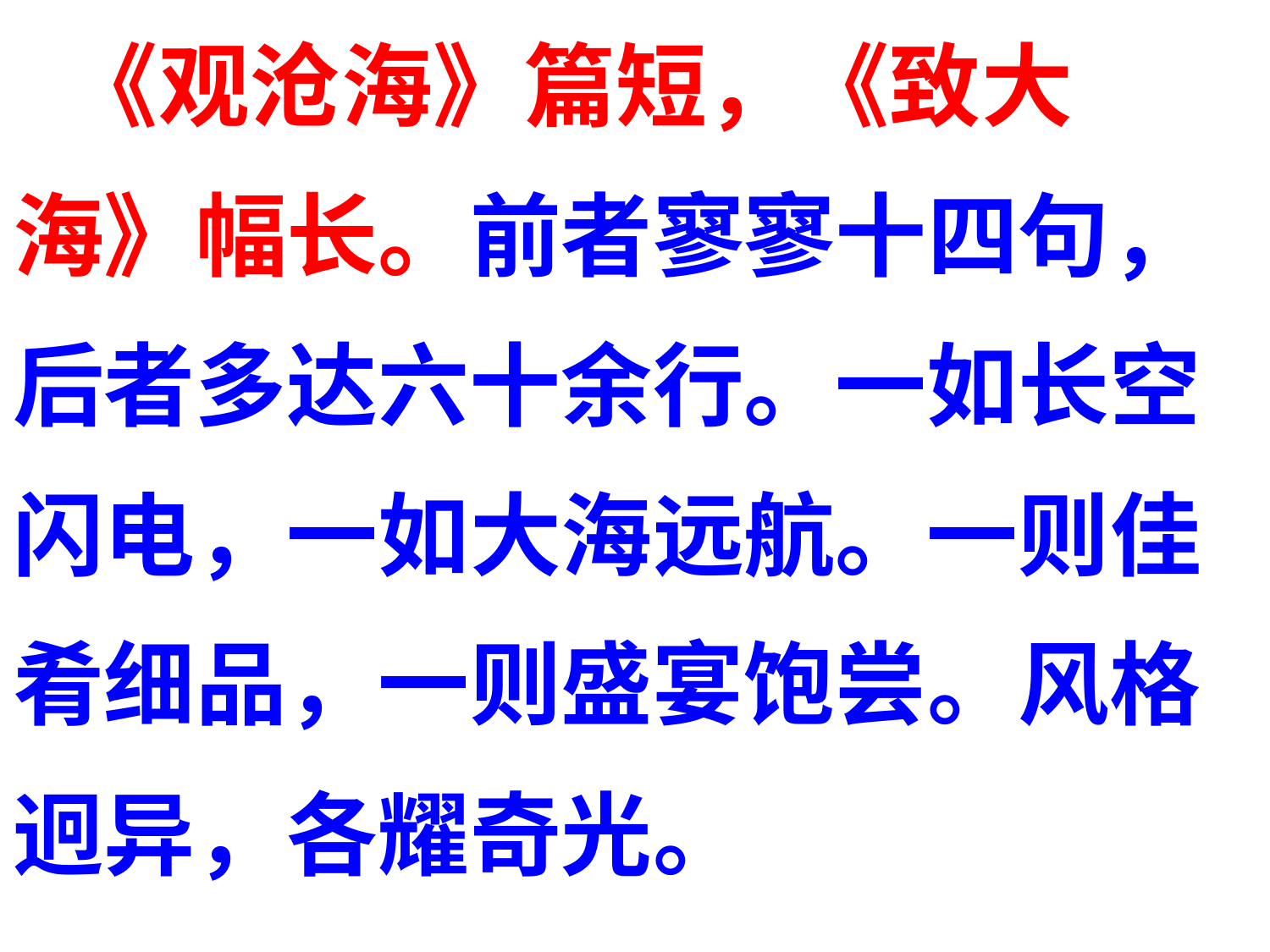

《观沧海》篇短，《致大
海》幅长。前者寥寥十四句，
后者多达六十余行。一如长空
闪电，一如大海远航。一则佳
肴细品，一则盛宴饱尝。风格
迥异，各耀奇光。